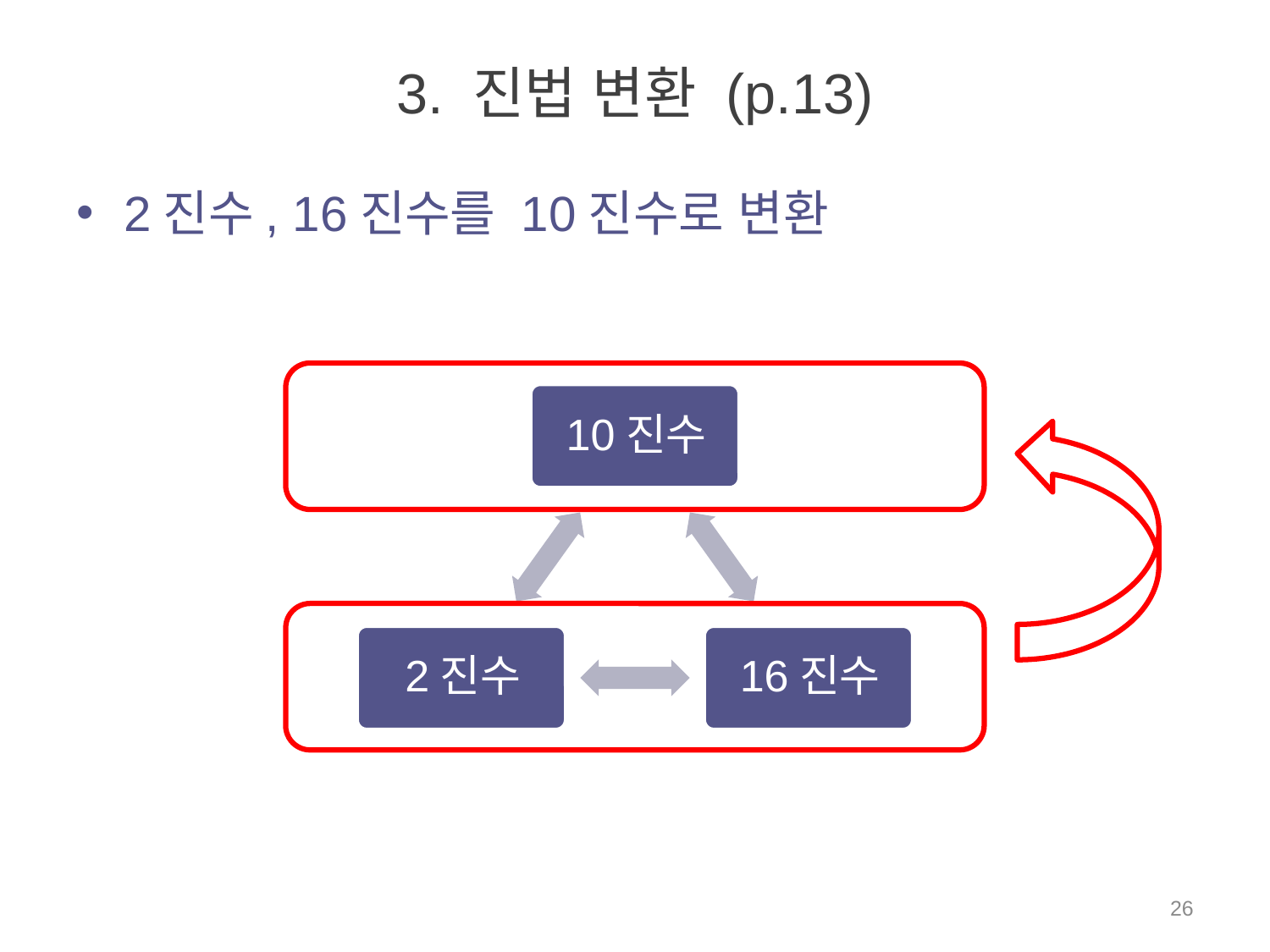

# 3. 진법 변환 (p.13)
2진수, 16진수를 10진수로 변환

10진수

16진수

2진수

26